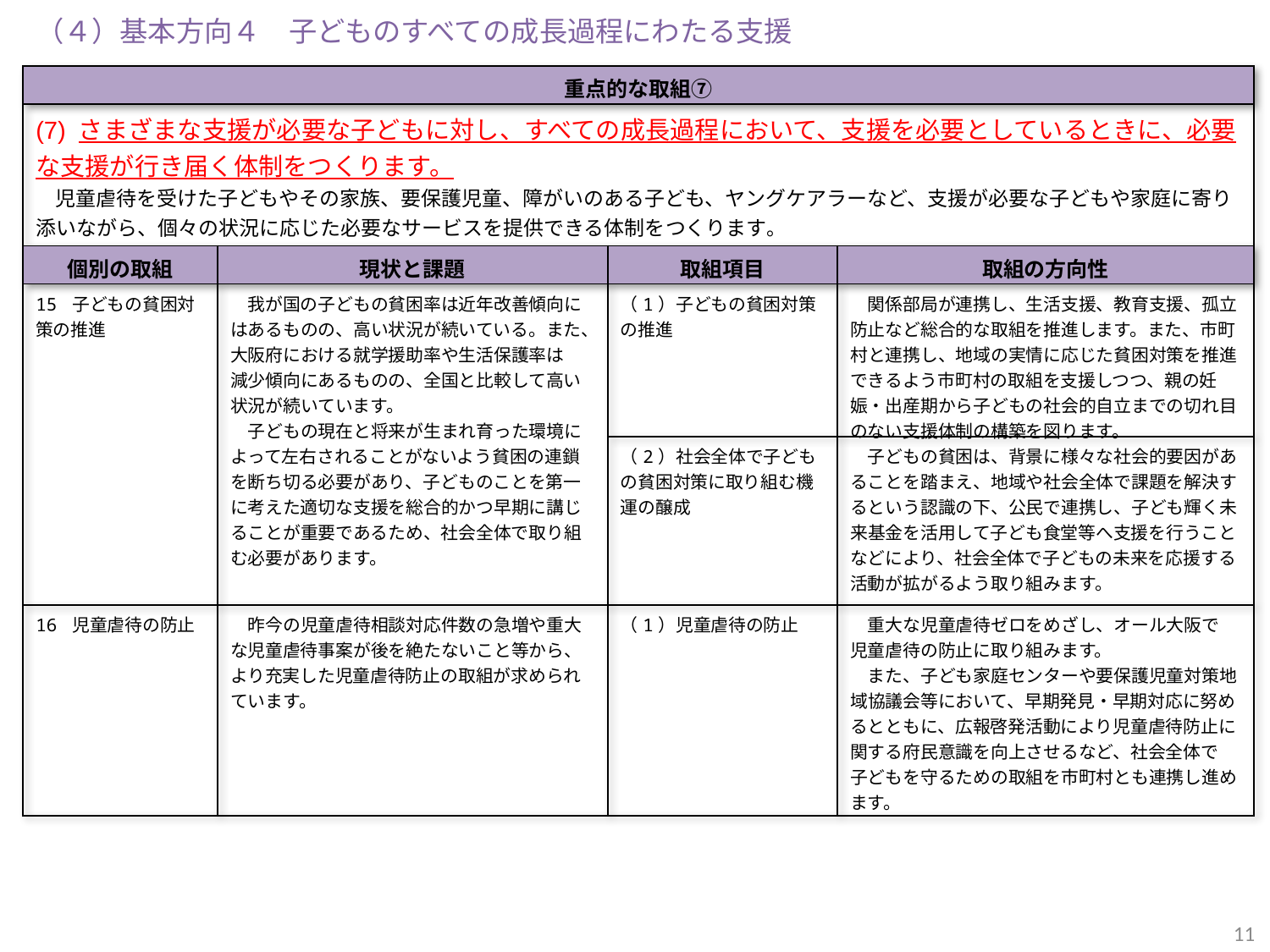

（４）基本方向４　子どものすべての成長過程にわたる支援
| 重点的な取組⑦ |  |  |  |
| --- | --- | --- | --- |
| (7) さまざまな支援が必要な子どもに対し、すべての成長過程において、支援を必要としているときに、必要な支援が行き届く体制をつくります。 　児童虐待を受けた子どもやその家族、要保護児童、障がいのある子ども、ヤングケアラーなど、支援が必要な子どもや家庭に寄り添いながら、個々の状況に応じた必要なサービスを提供できる体制をつくります。 |  |  |  |
| 個別の取組 | 現状と課題 | 取組項目 | 取組の方向性 |
| 15 子どもの貧困対策の推進 | 我が国の子どもの貧困率は近年改善傾向にはあるものの、高い状況が続いている。また、大阪府における就学援助率や生活保護率は 減少傾向にあるものの、全国と比較して高い状況が続いています。 　子どもの現在と将来が生まれ育った環境によって左右されることがないよう貧困の連鎖を断ち切る必要があり、子どものことを第一に考えた適切な支援を総合的かつ早期に講じることが重要であるため、社会全体で取り組む必要があります。 | （1）子どもの貧困対策の推進 | 関係部局が連携し、生活支援、教育支援、孤立防止など総合的な取組を推進します。また、市町村と連携し、地域の実情に応じた貧困対策を推進できるよう市町村の取組を支援しつつ、親の妊娠・出産期から子どもの社会的自立までの切れ目のない支援体制の構築を図ります。 |
|  |  | （2）社会全体で子どもの貧困対策に取り組む機運の醸成 | 子どもの貧困は、背景に様々な社会的要因があることを踏まえ、地域や社会全体で課題を解決するという認識の下、公民で連携し、子ども輝く未来基金を活用して子ども食堂等へ支援を行うことなどにより、社会全体で子どもの未来を応援する活動が拡がるよう取り組みます。 |
| 16 児童虐待の防止 | 昨今の児童虐待相談対応件数の急増や重大な児童虐待事案が後を絶たないこと等から、より充実した児童虐待防止の取組が求められています。 | （1）児童虐待の防止 | 重大な児童虐待ゼロをめざし、オール大阪で 児童虐待の防止に取り組みます。 　また、子ども家庭センターや要保護児童対策地域協議会等において、早期発見・早期対応に努めるとともに、広報啓発活動により児童虐待防止に関する府民意識を向上させるなど、社会全体で 子どもを守るための取組を市町村とも連携し進めます。 |
11